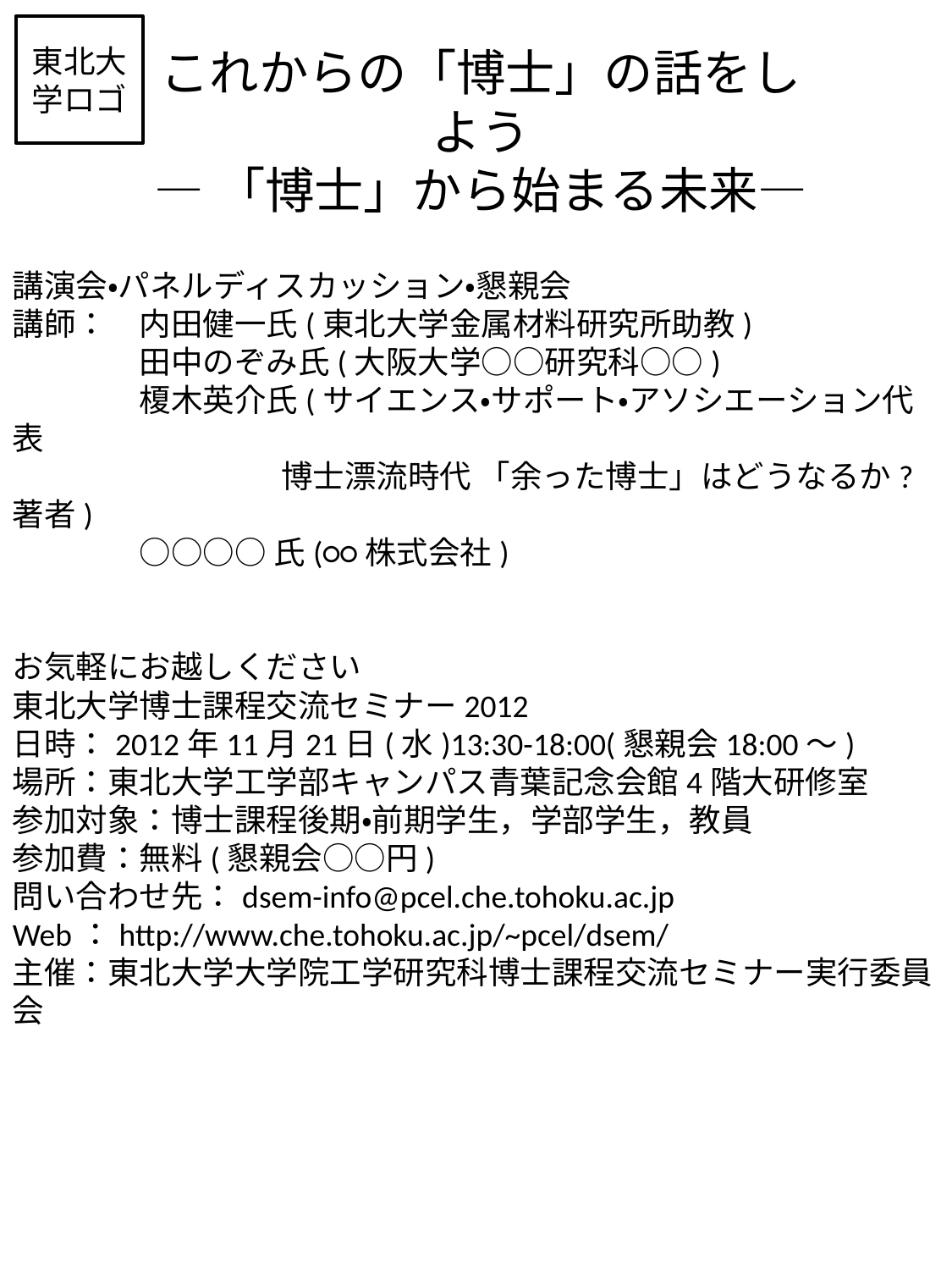

東北大学ロゴ
これからの「博士」の話をしよう
―「博士」から始まる未来―
講演会・パネルディスカッション・懇親会
講師：	内田健一氏(東北大学金属材料研究所助教)
	田中のぞみ氏(大阪大学○○研究科○○)
	榎木英介氏(サイエンス・サポート・アソシエーション代表
		 博士漂流時代 「余った博士」はどうなるか? 著者)
	○○○○氏(○○株式会社)

お気軽にお越しください
東北大学博士課程交流セミナー2012
日時：2012年11月21日(水)13:30-18:00(懇親会18:00～)
場所：東北大学工学部キャンパス青葉記念会館4階大研修室
参加対象：博士課程後期・前期学生，学部学生，教員
参加費：無料(懇親会○○円)
問い合わせ先：dsem-info@pcel.che.tohoku.ac.jp
Web：http://www.che.tohoku.ac.jp/~pcel/dsem/
主催：東北大学大学院工学研究科博士課程交流セミナー実行委員会